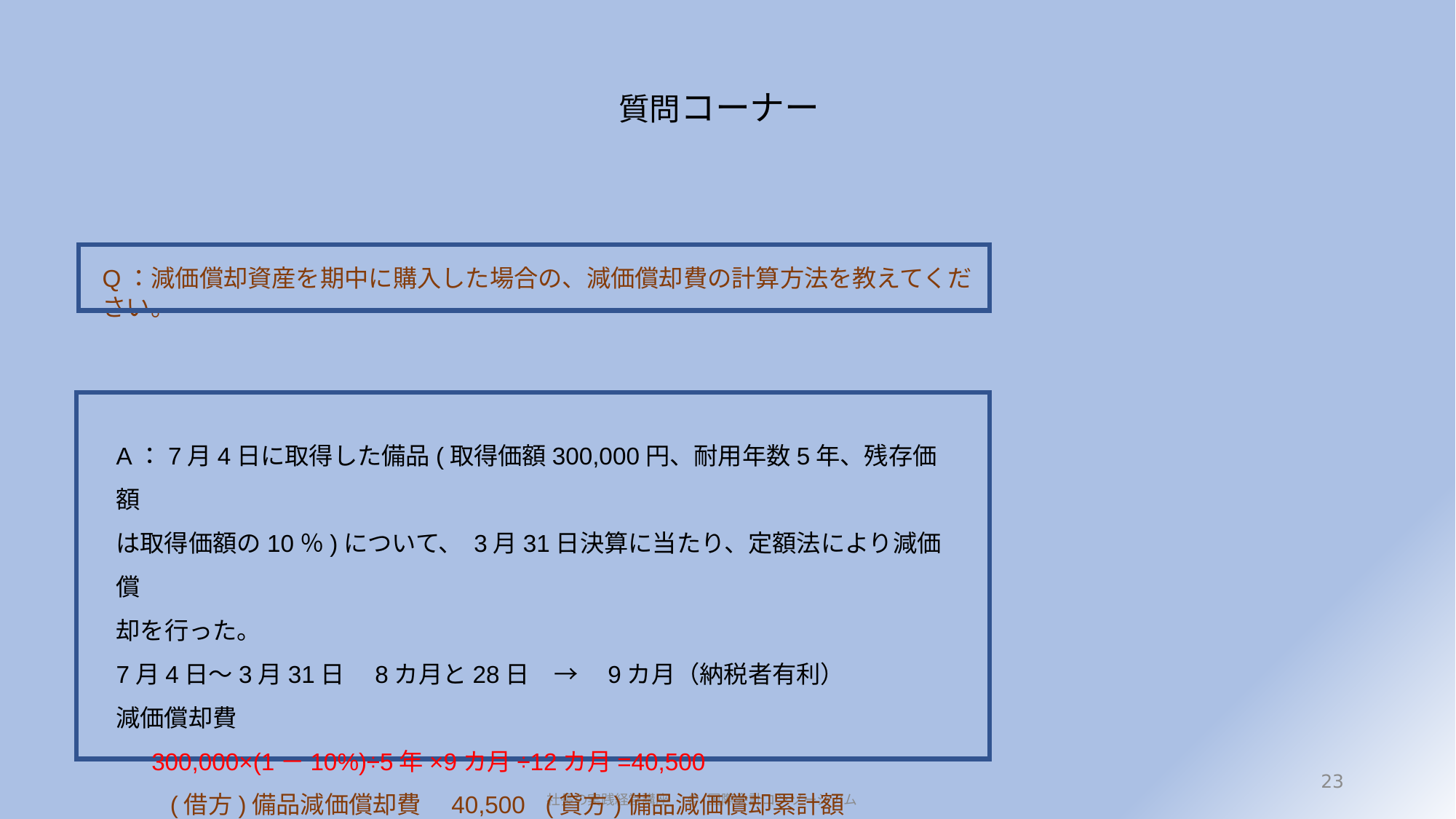

# 質問コーナー

Q：減価償却資産を期中に購入した場合の、減価償却費の計算方法を教えてください。

A：7月4日に取得した備品(取得価額300,000円、耐用年数5年、残存価額
は取得価額の10％)について、 3月31日決算に当たり、定額法により減価償
却を行った。
7月4日～3月31日　8カ月と28日　→　9カ月（納税者有利）
減価償却費
　 300,000×(1－10%)÷5年×9カ月÷12カ月=40,500
　　(借方)備品減価償却費　40,500   (貸方)備品減価償却累計額　40,500
23
社長の実践経営講座　© 国際会計コンソーシアム